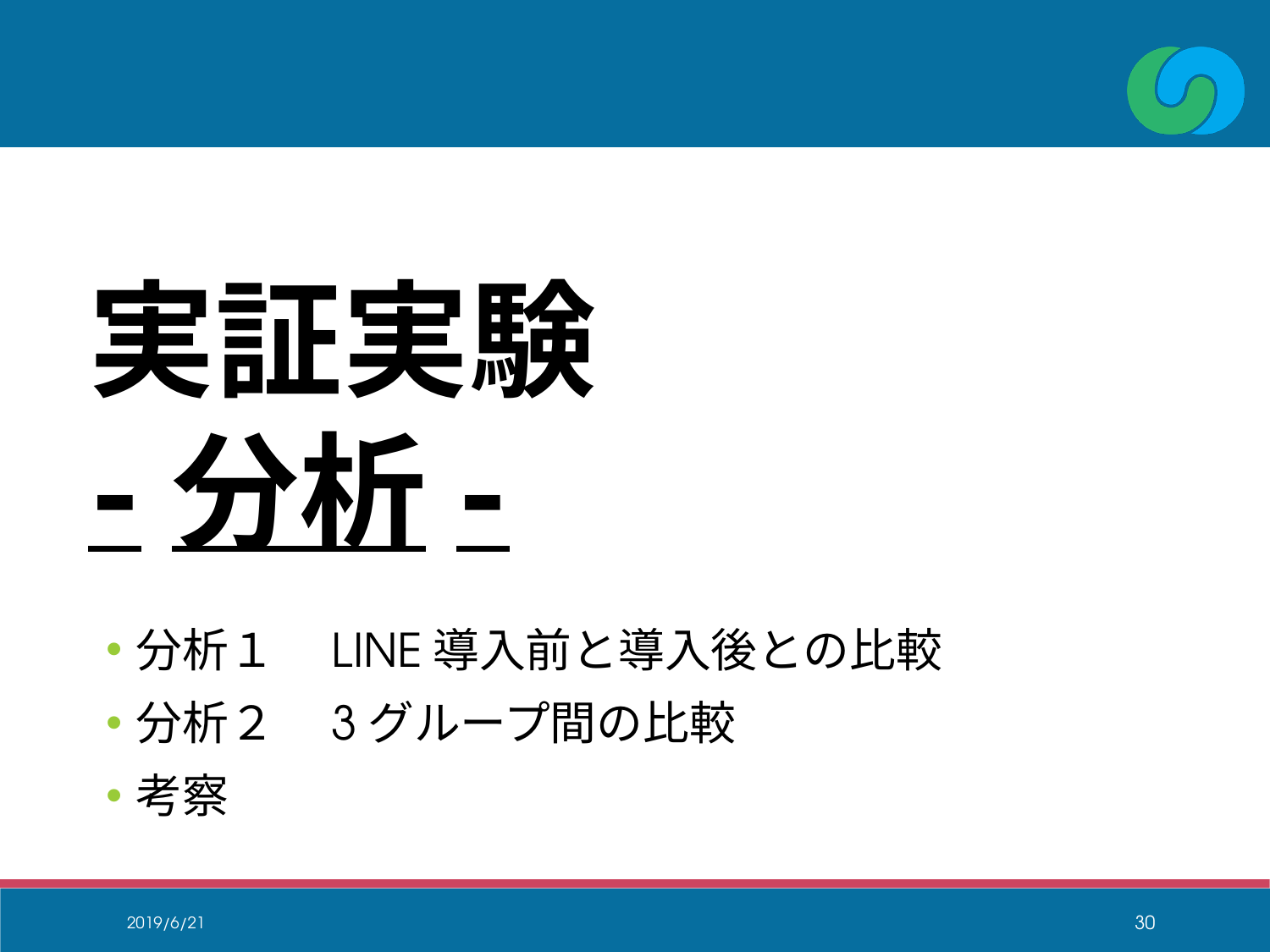

実証実験
-分析-

分析１　LINE導入前と導入後との比較
分析２　3グループ間の比較
考察
2019/6/21
30